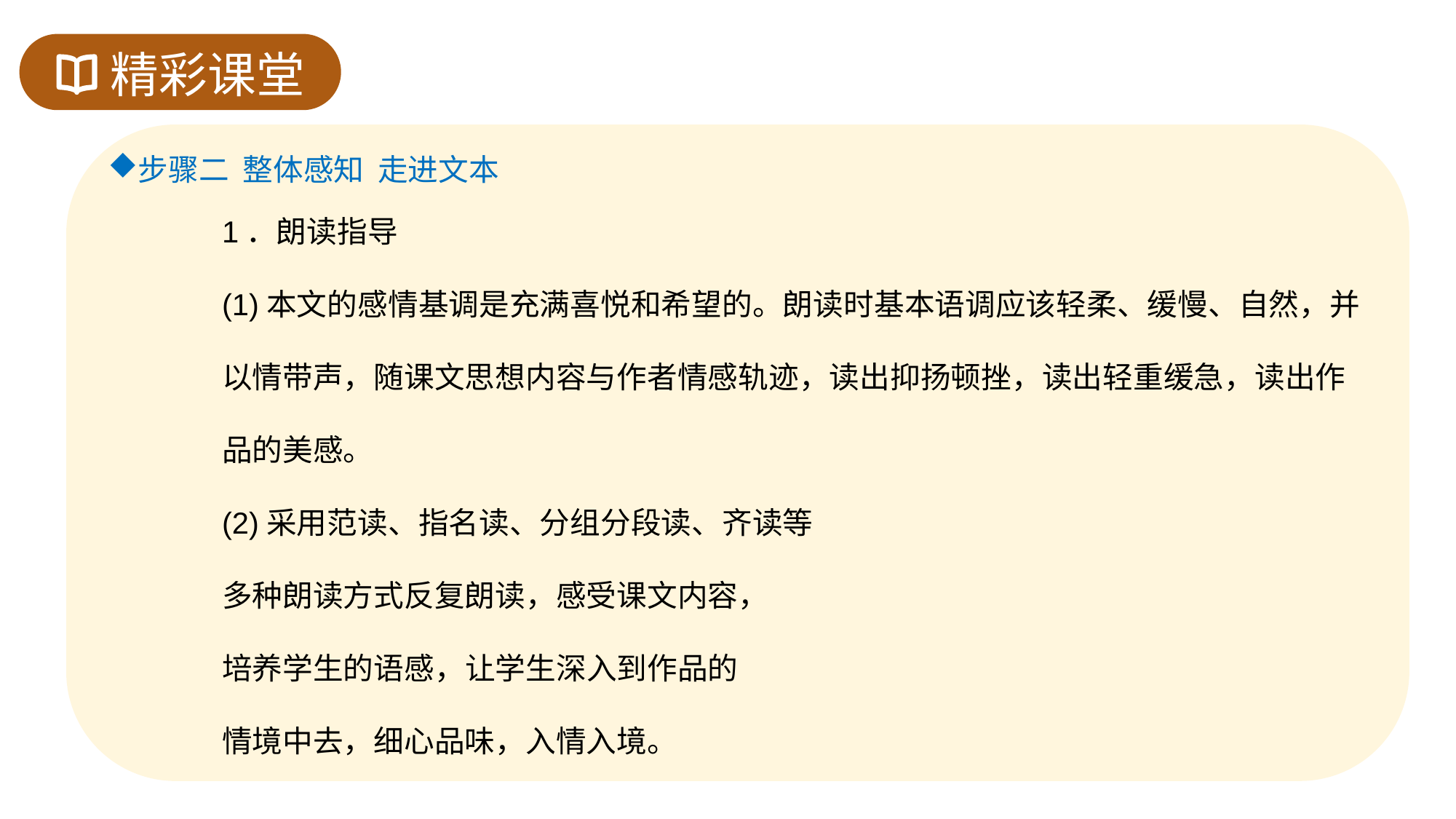

精彩课堂

步骤二  整体感知  走进文本
1．朗读指导
(1)本文的感情基调是充满喜悦和希望的。朗读时基本语调应该轻柔、缓慢、自然，并以情带声，随课文思想内容与作者情感轨迹，读出抑扬顿挫，读出轻重缓急，读出作品的美感。
(2)采用范读、指名读、分组分段读、齐读等
多种朗读方式反复朗读，感受课文内容，
培养学生的语感，让学生深入到作品的
情境中去，细心品味，入情入境。